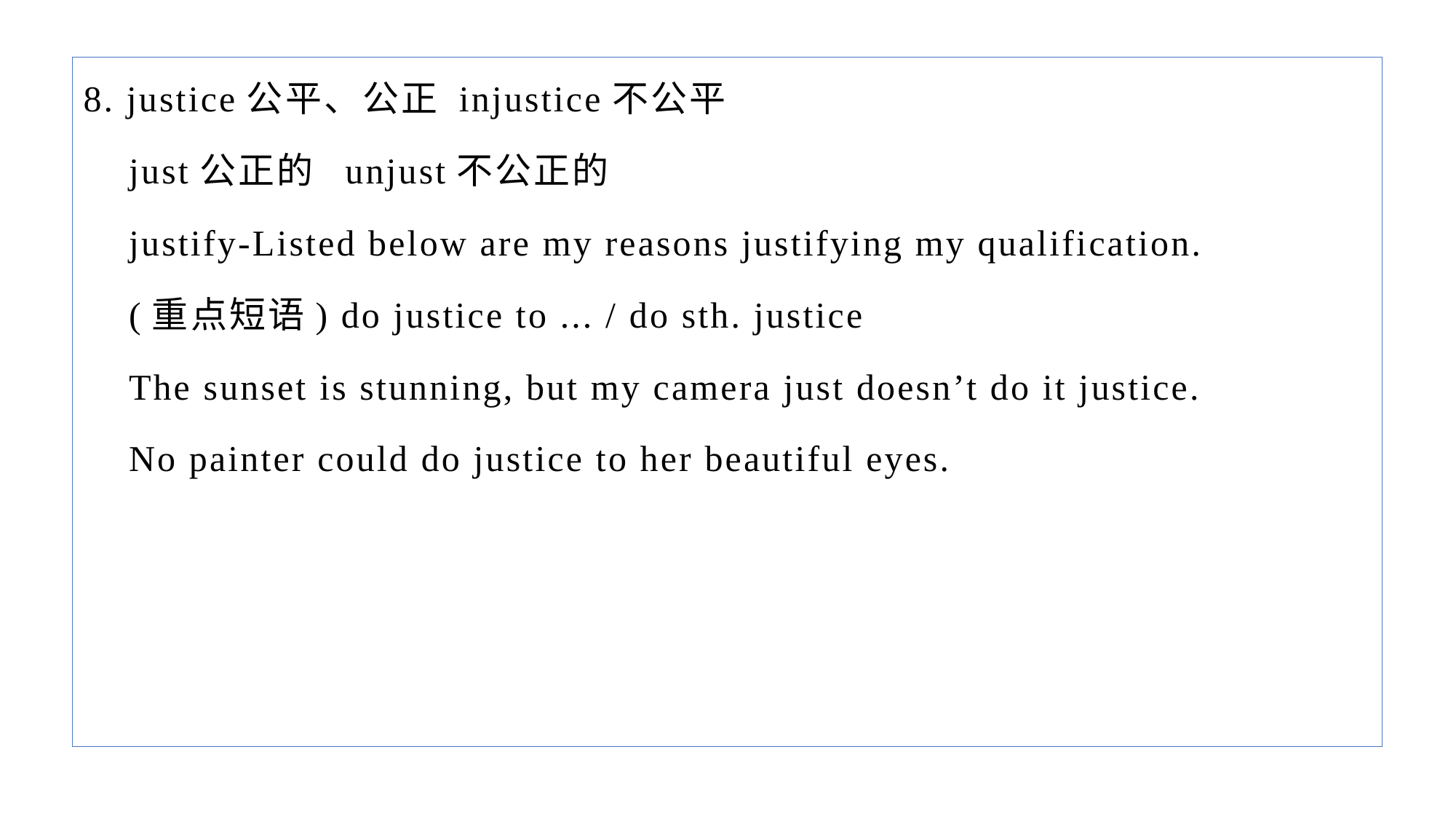

8. justice公平、公正 injustice不公平
    just公正的  unjust不公正的
    justify-Listed below are my reasons justifying my qualification.
    (重点短语) do justice to ... / do sth. justice
    The sunset is stunning, but my camera just doesn’t do it justice.
    No painter could do justice to her beautiful eyes.